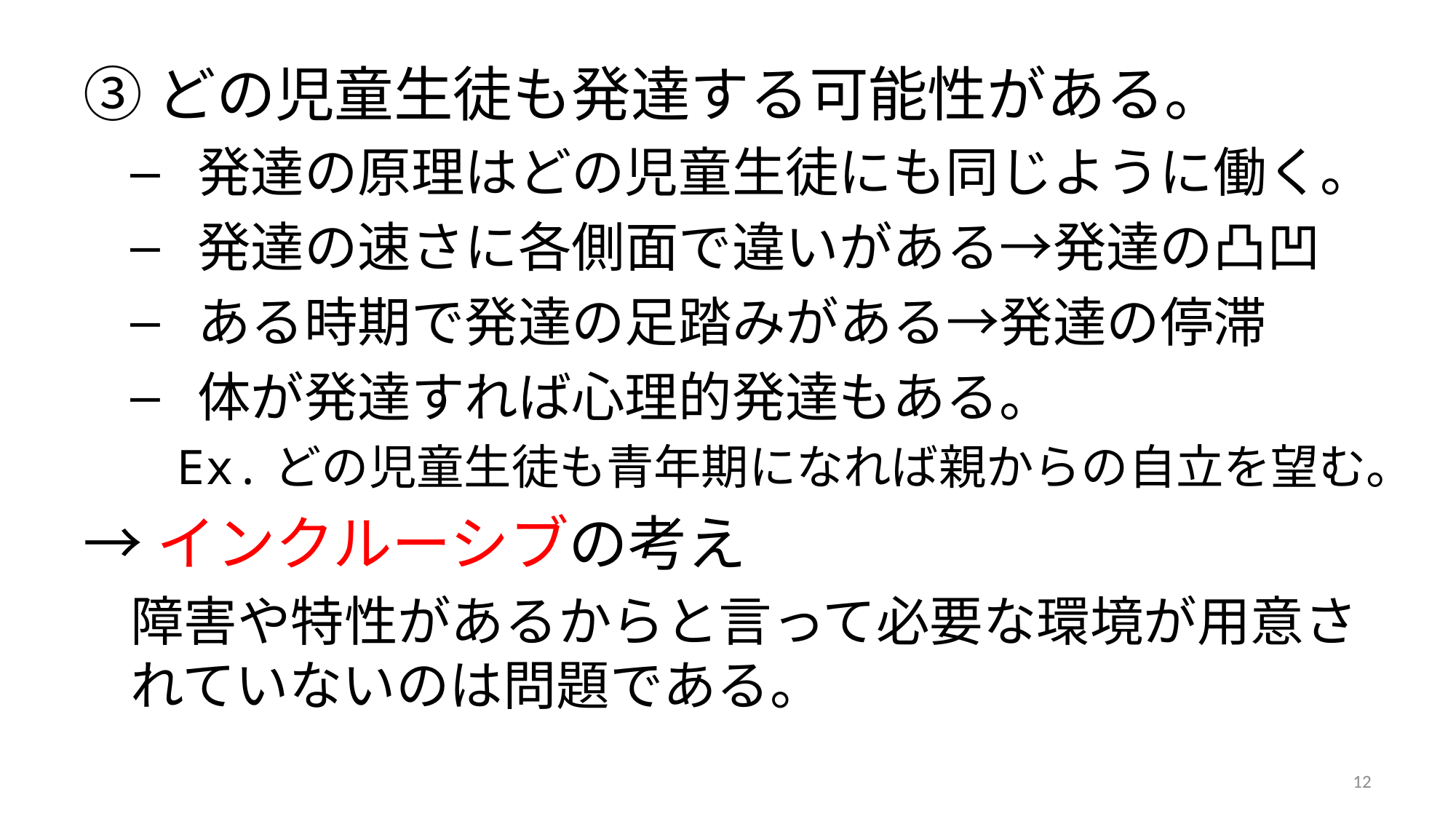

③どの児童生徒も発達する可能性がある。
発達の原理はどの児童生徒にも同じように働く。
発達の速さに各側面で違いがある→発達の凸凹
ある時期で発達の足踏みがある→発達の停滞
体が発達すれば心理的発達もある。
Ex.どの児童生徒も青年期になれば親からの自立を望む。
→インクルーシブの考え
障害や特性があるからと言って必要な環境が用意されていないのは問題である。
12